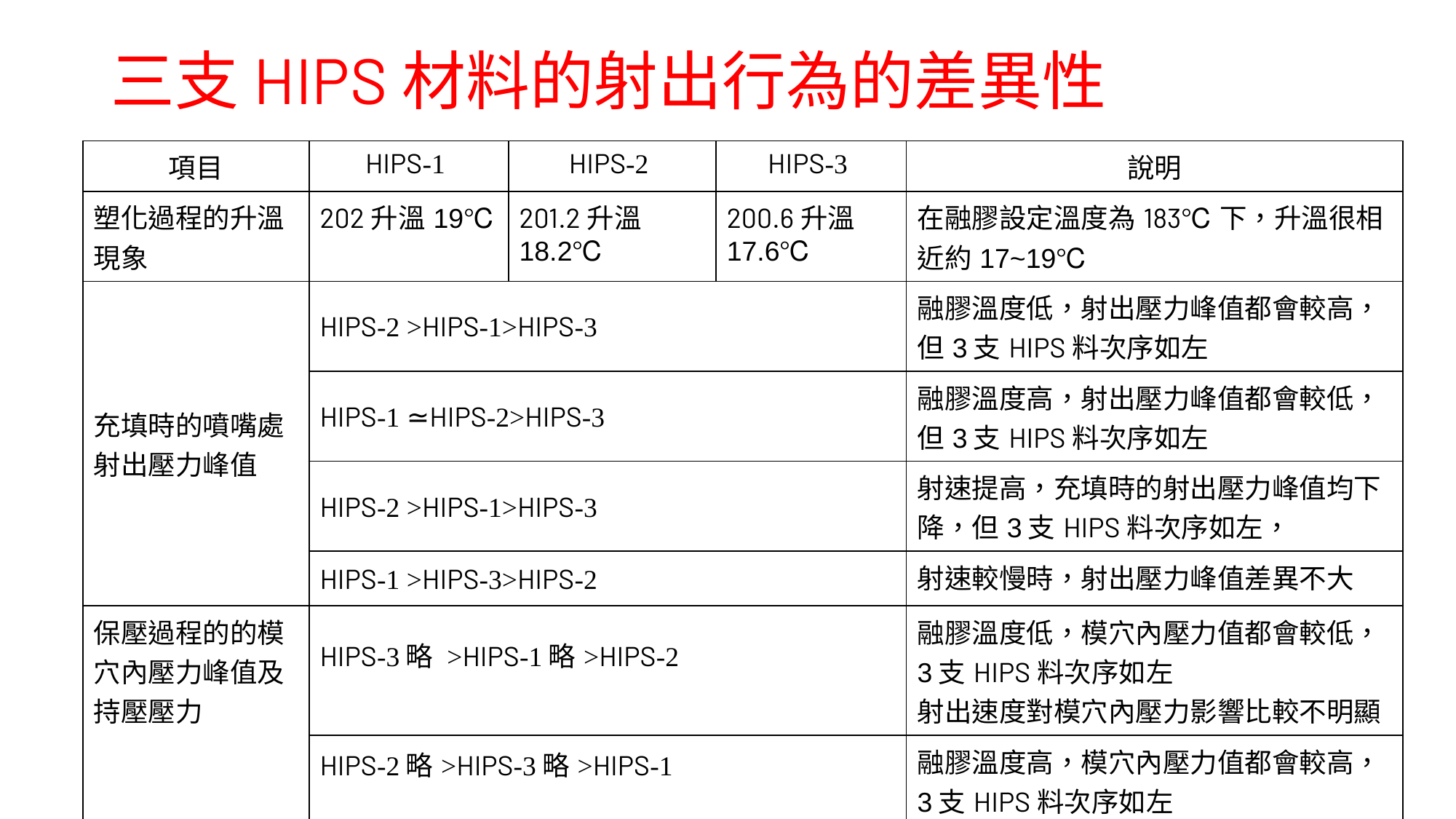

# 三支HIPS材料的射出行為的差異性
| 項目 | HIPS-1 | HIPS-2 | HIPS-3 | 說明 |
| --- | --- | --- | --- | --- |
| 塑化過程的升溫現象 | 202升溫19℃ | 201.2升溫18.2℃ | 200.6升溫17.6℃ | 在融膠設定溫度為183℃下，升溫很相近約17~19℃ |
| 充填時的噴嘴處射出壓力峰值 | HIPS-2 >HIPS-1>HIPS-3 |  |  | 融膠溫度低，射出壓力峰值都會較高，但3支HIPS料次序如左 |
|  | HIPS-1 ≃HIPS-2>HIPS-3 |  |  | 融膠溫度高，射出壓力峰值都會較低，但3支HIPS料次序如左 |
|  | HIPS-2 >HIPS-1>HIPS-3 |  |  | 射速提高，充填時的射出壓力峰值均下降，但3支HIPS料次序如左， |
|  | HIPS-1 >HIPS-3>HIPS-2 |  |  | 射速較慢時，射出壓力峰值差異不大 |
| 保壓過程的的模穴內壓力峰值及持壓壓力 | HIPS-3略 >HIPS-1略>HIPS-2 |  |  | 融膠溫度低，模穴內壓力值都會較低，3支HIPS料次序如左 射出速度對模穴內壓力影響比較不明顯 |
|  | HIPS-2略>HIPS-3略>HIPS-1 |  |  | 融膠溫度高，模穴內壓力值都會較高，3支HIPS料次序如左 |
| 重量 | 非常相近(無明顯差異) |  |  |  |